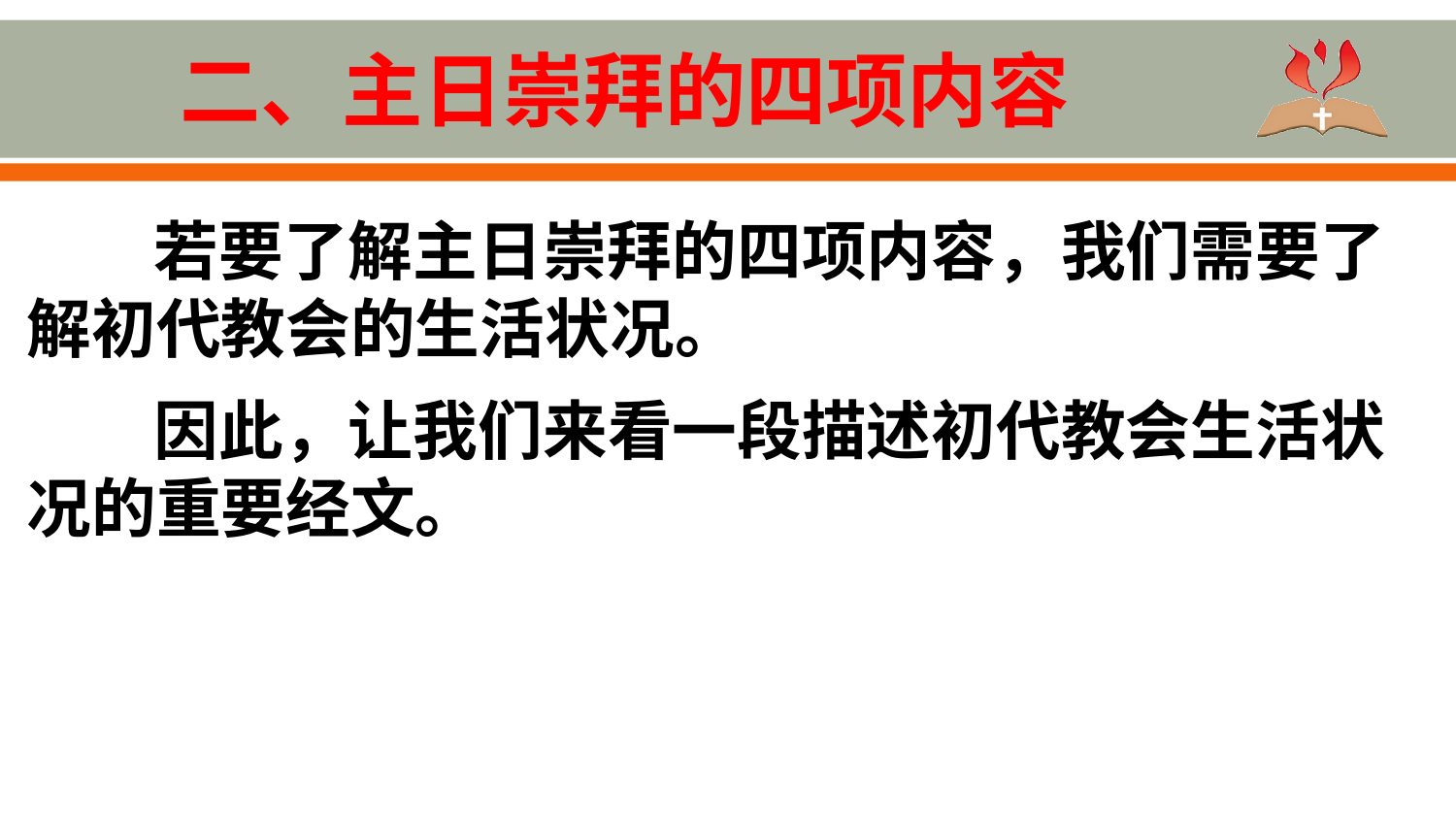

# 二、主日崇拜的四项内容
若要了解主日崇拜的四项内容，我们需要了解初代教会的生活状况。
因此，让我们来看一段描述初代教会生活状况的重要经文。

15